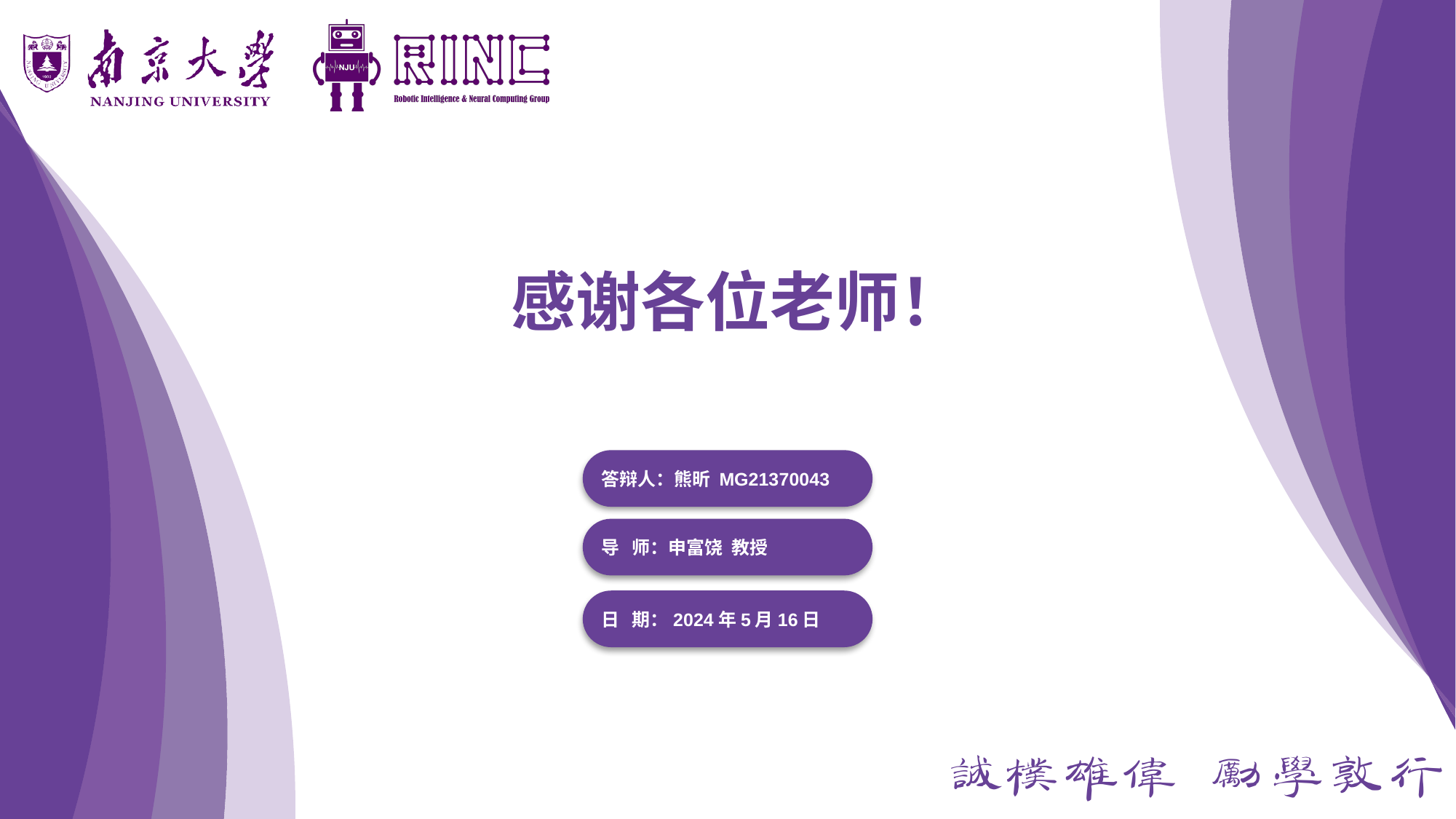

感谢各位老师！
答辩人：熊昕 MG21370043
导   师：申富饶  教授
日   期：2024年5月16日